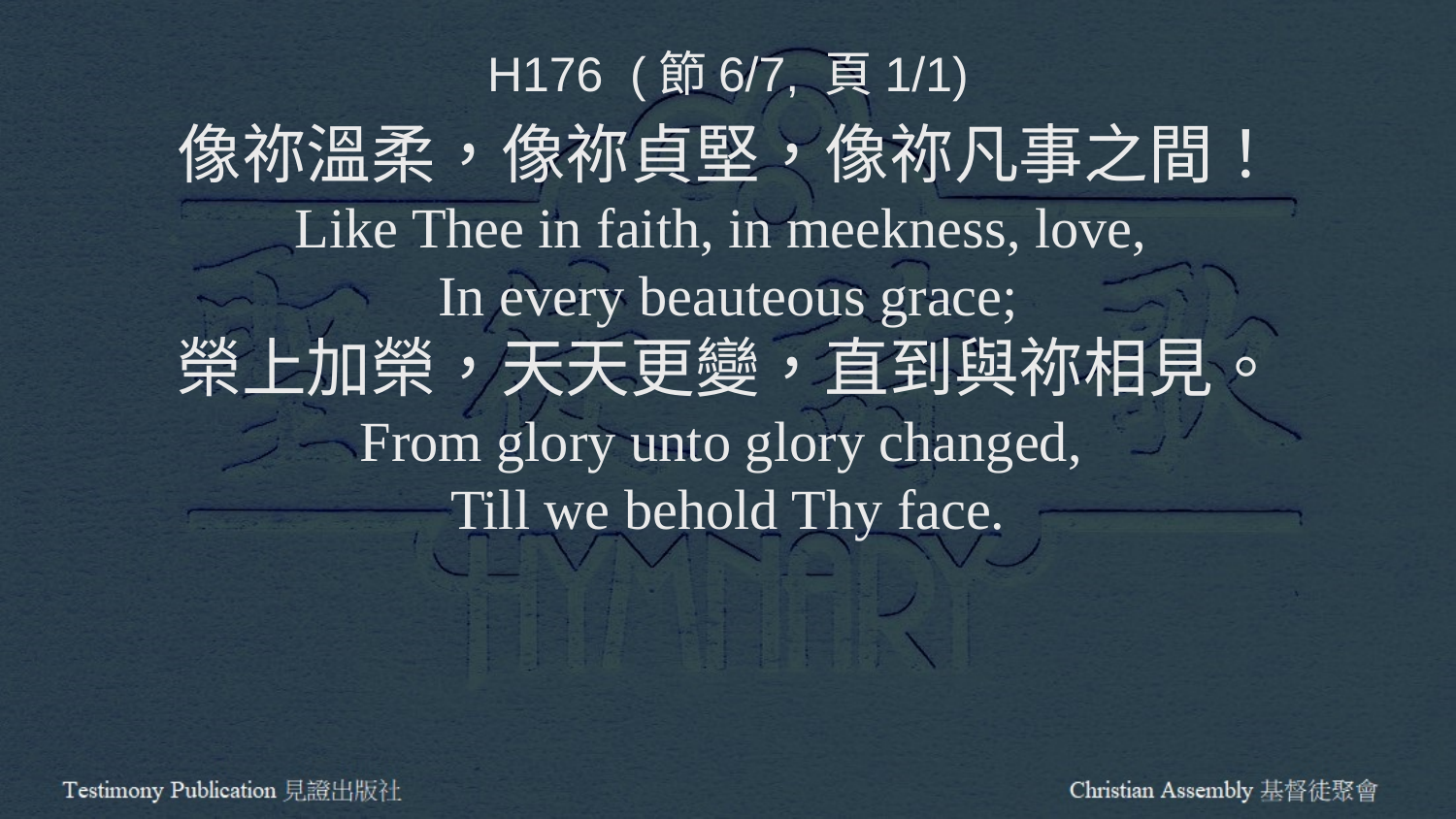

H176  (節6/7, 頁1/1)
像祢溫柔，像祢貞堅，像祢凡事之間！
Like Thee in faith, in meekness, love,
In every beauteous grace;
榮上加榮，天天更變，直到與祢相見。
From glory unto glory changed,
Till we behold Thy face.